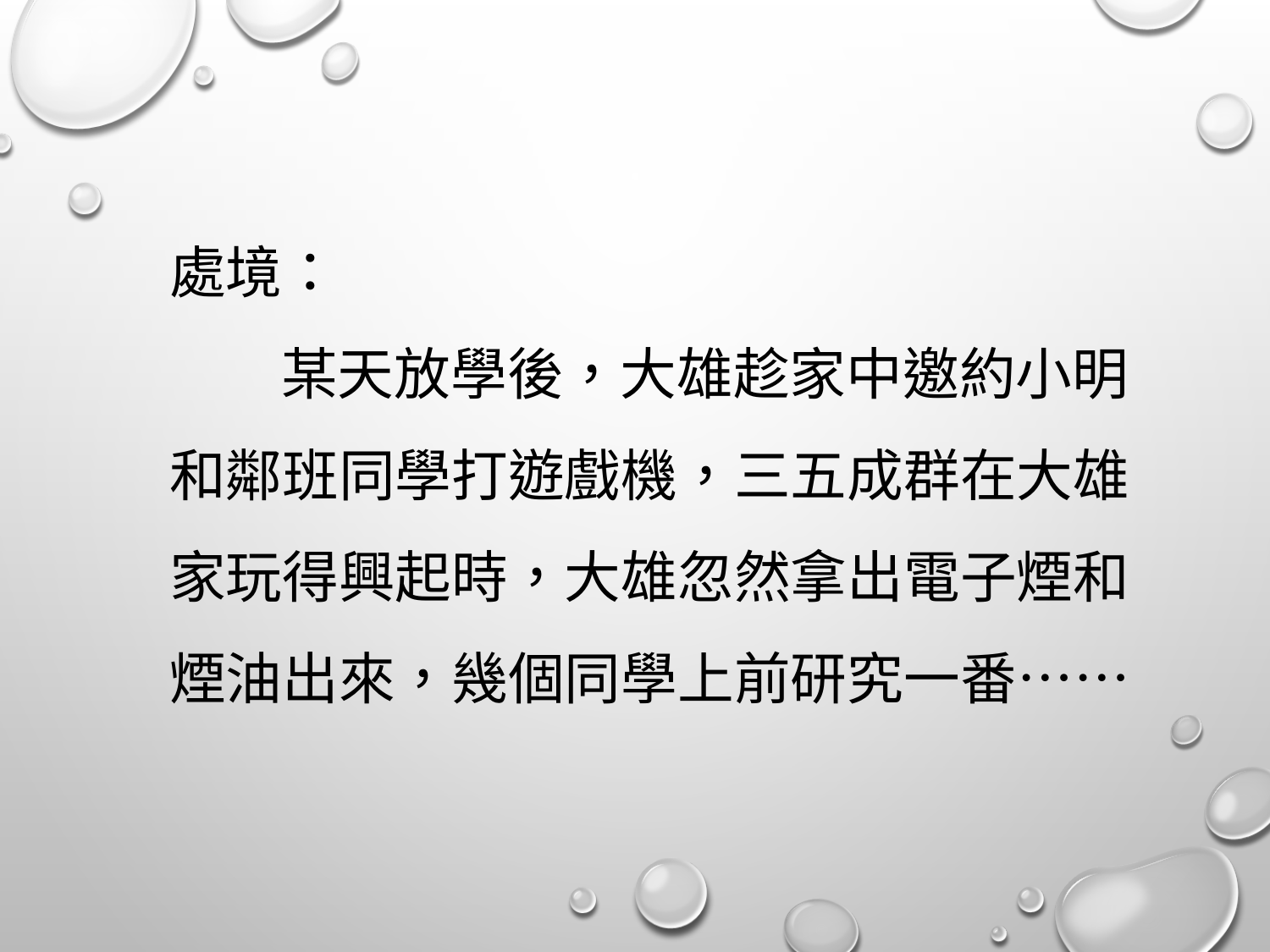

處境：
某天放學後，大雄趁家中邀約小明和鄰班同學打遊戲機，三五成群在大雄家玩得興起時，大雄忽然拿出電子煙和煙油出來，幾個同學上前研究一番……